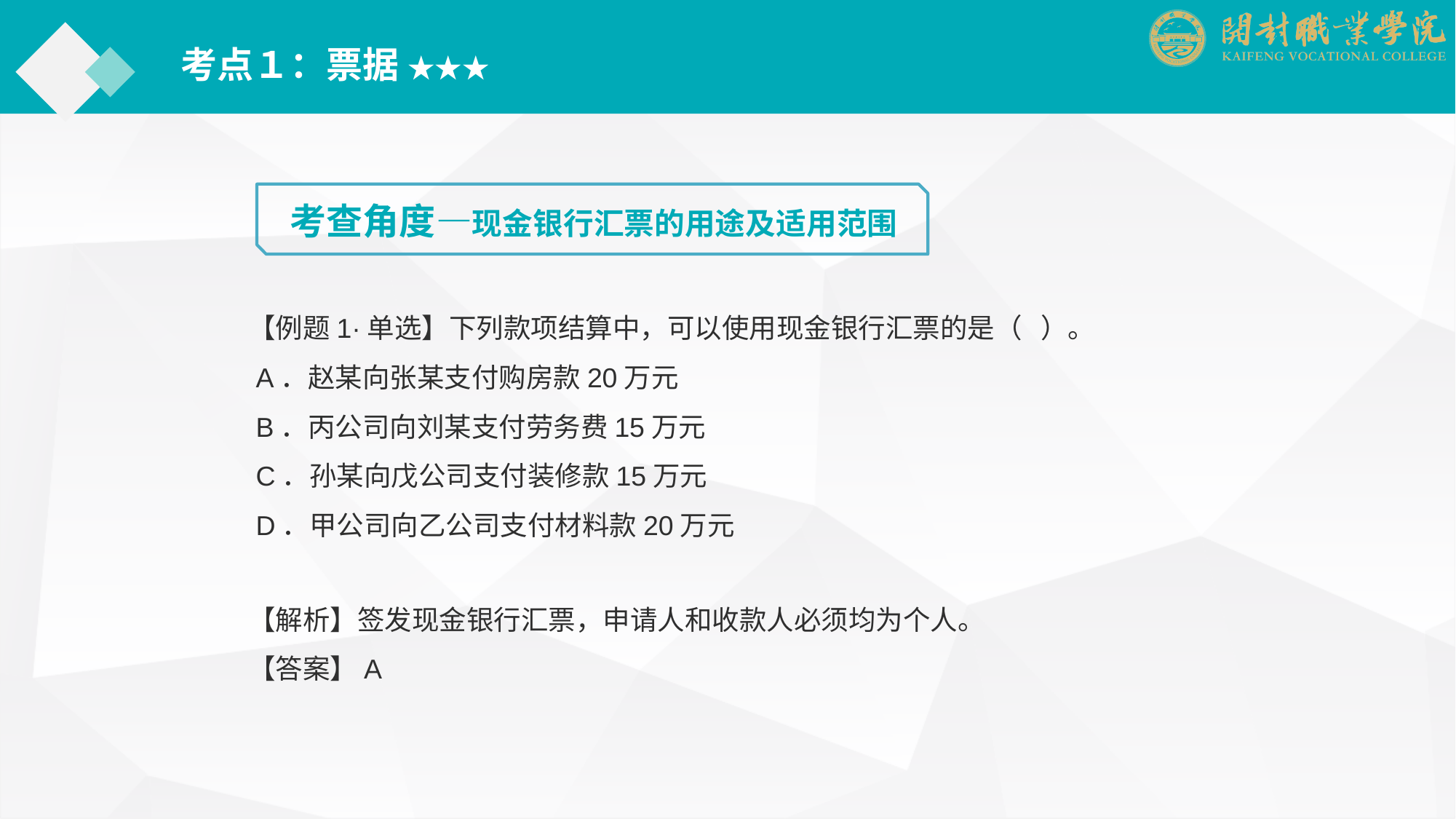

考点１：票据 ★★★

考查角度—现金银行汇票的用途及适用范围
【例题1·单选】下列款项结算中，可以使用现金银行汇票的是（   ）。
 A．赵某向张某支付购房款20万元
 B．丙公司向刘某支付劳务费15万元
 C．孙某向戊公司支付装修款15万元
 D．甲公司向乙公司支付材料款20万元
【解析】签发现金银行汇票，申请人和收款人必须均为个人。
【答案】A